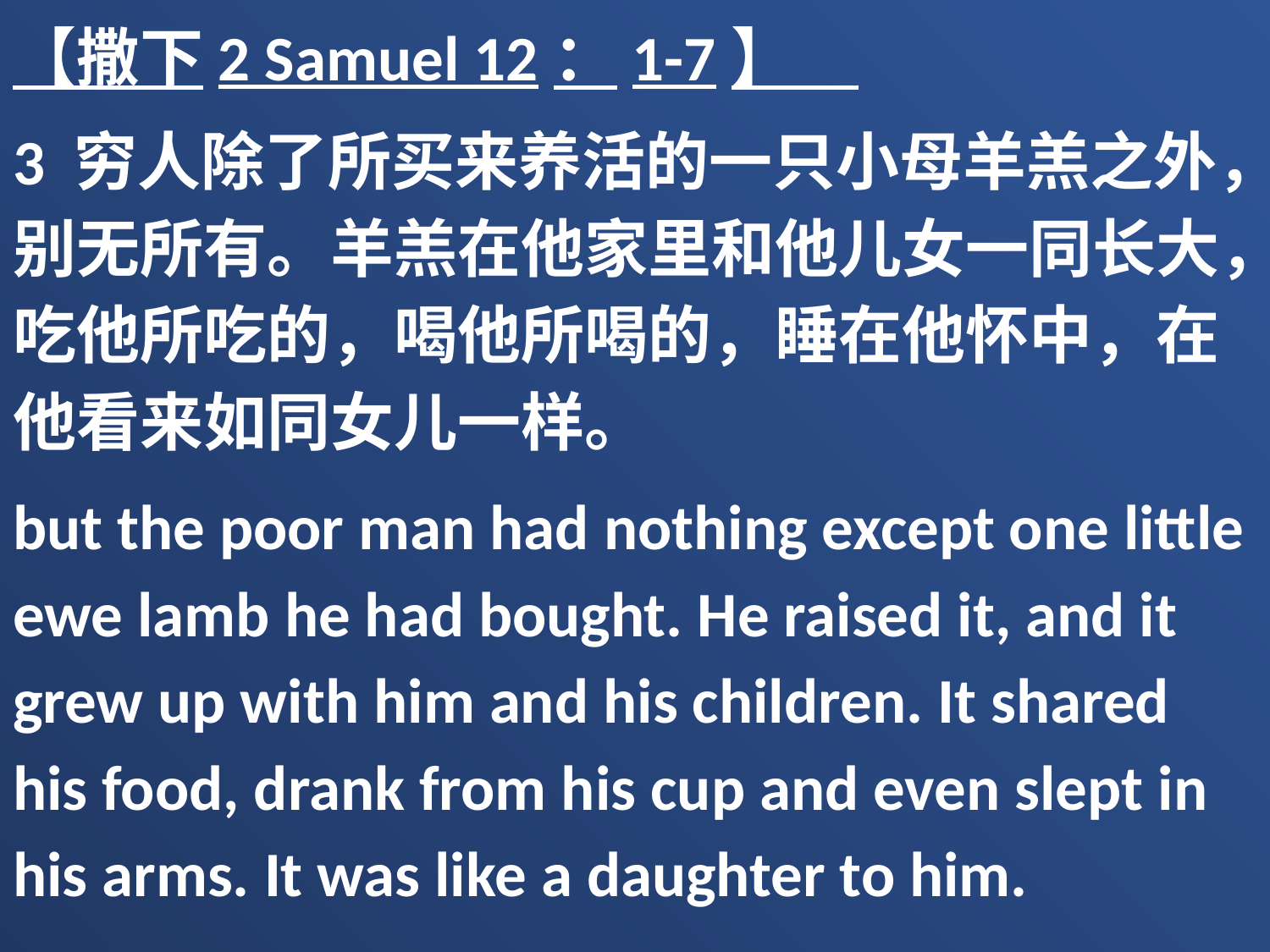

【撒下2 Samuel 12：1-7】
3 穷人除了所买来养活的一只小母羊羔之外，别无所有。羊羔在他家里和他儿女一同长大，吃他所吃的，喝他所喝的，睡在他怀中，在他看来如同女儿一样。
but the poor man had nothing except one little ewe lamb he had bought. He raised it, and it grew up with him and his children. It shared his food, drank from his cup and even slept in his arms. It was like a daughter to him.